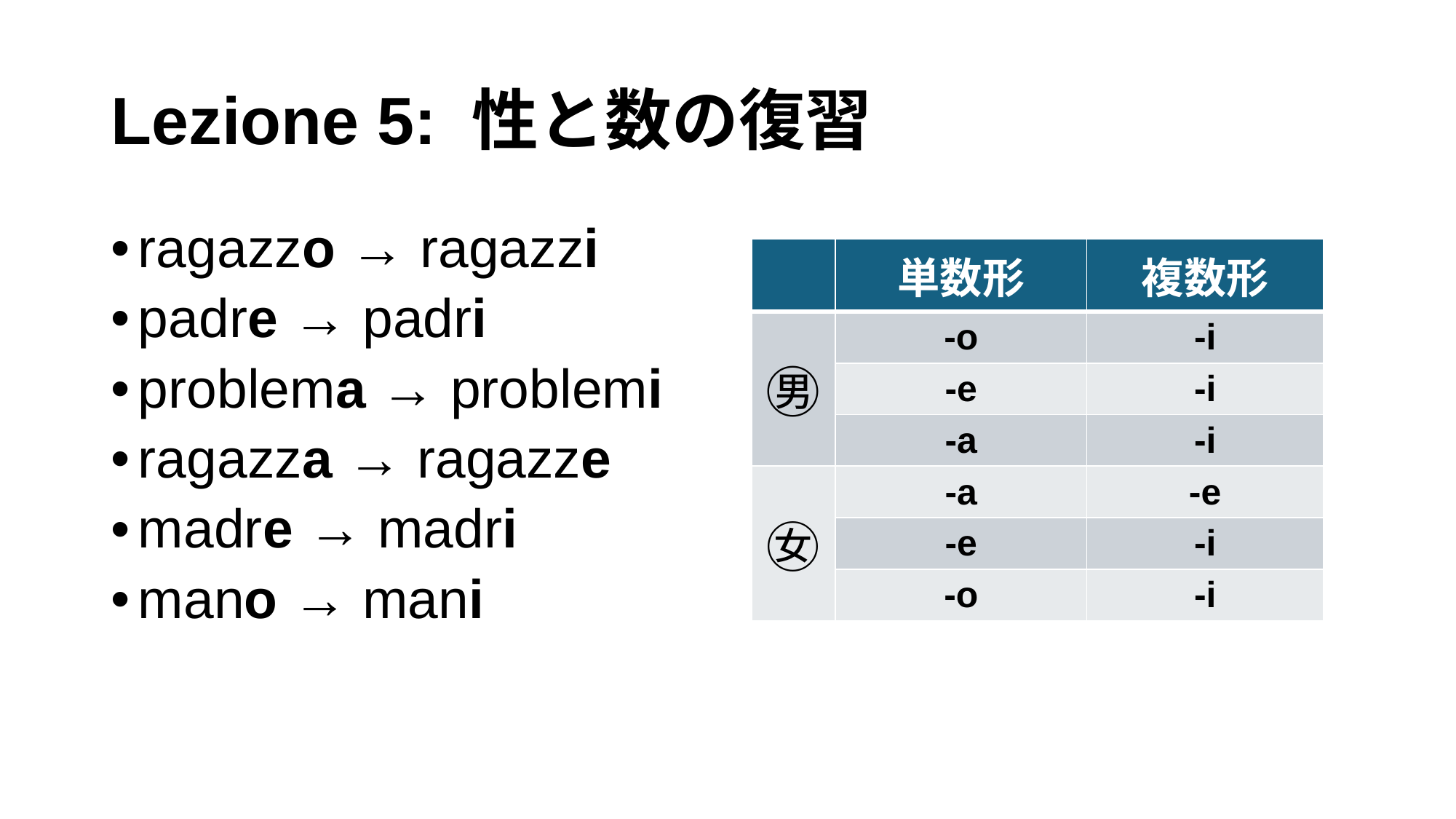

# Lezione 5: 性と数の復習
ragazzo → ragazzi
padre → padri
problema → problemi
ragazza → ragazze
madre → madri
mano → mani

|  | 単数形 | 複数形 |
| --- | --- | --- |
| ㊚ | -o | -i |
|  | -e | -i |
|  | -a | -i |
| ㊛ | -a | -e |
|  | -e | -i |
|  | -o | -i |